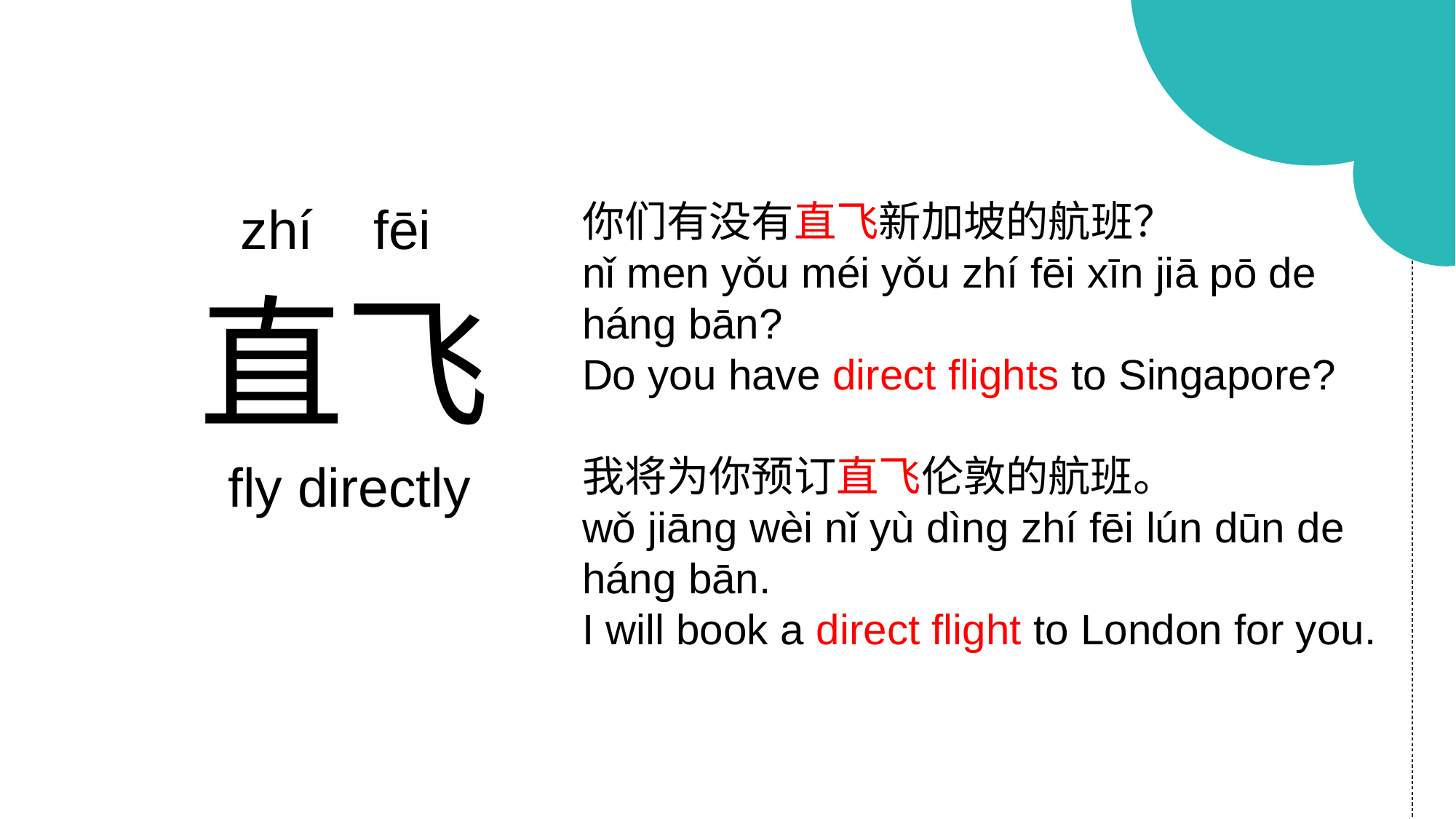

zhí    fēi
你们有没有直飞新加坡的航班？
nǐ men yǒu méi yǒu zhí fēi xīn jiā pō de háng bān?
Do you have direct flights to Singapore?

我将为你预订直飞伦敦的航班。
wǒ jiāng wèi nǐ yù dìng zhí fēi lún dūn de háng bān.
I will book a direct flight to London for you.
直飞
     fly directly